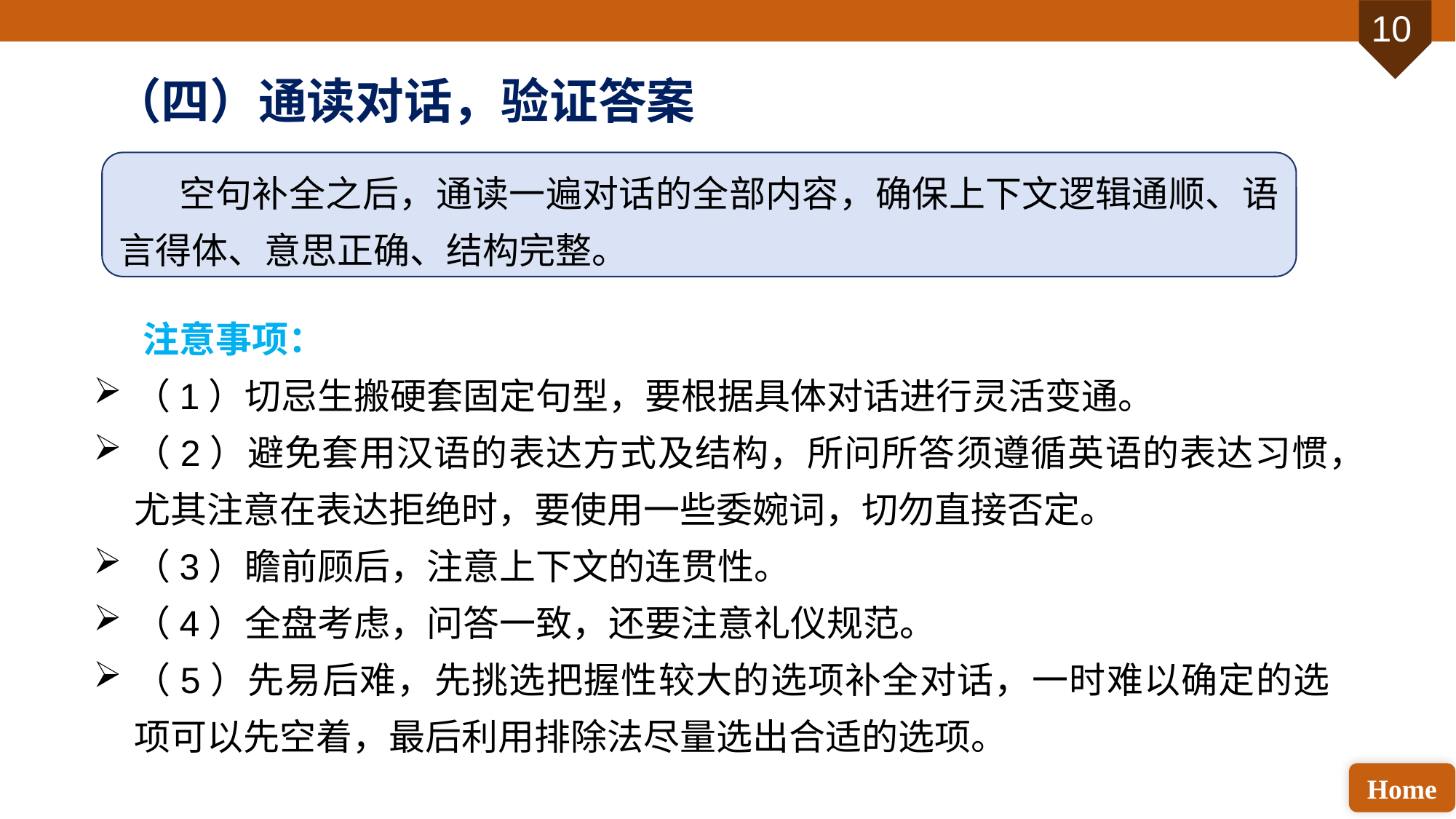

（四）通读对话，验证答案
      空句补全之后，通读一遍对话的全部内容，确保上下文逻辑通顺、语言得体、意思正确、结构完整。
     注意事项：
（1）切忌生搬硬套固定句型，要根据具体对话进行灵活变通。
（2）避免套用汉语的表达方式及结构，所问所答须遵循英语的表达习惯，尤其注意在表达拒绝时，要使用一些委婉词，切勿直接否定。
（3）瞻前顾后，注意上下文的连贯性。
（4）全盘考虑，问答一致，还要注意礼仪规范。
（5）先易后难，先挑选把握性较大的选项补全对话，一时难以确定的选项可以先空着，最后利用排除法尽量选出合适的选项。